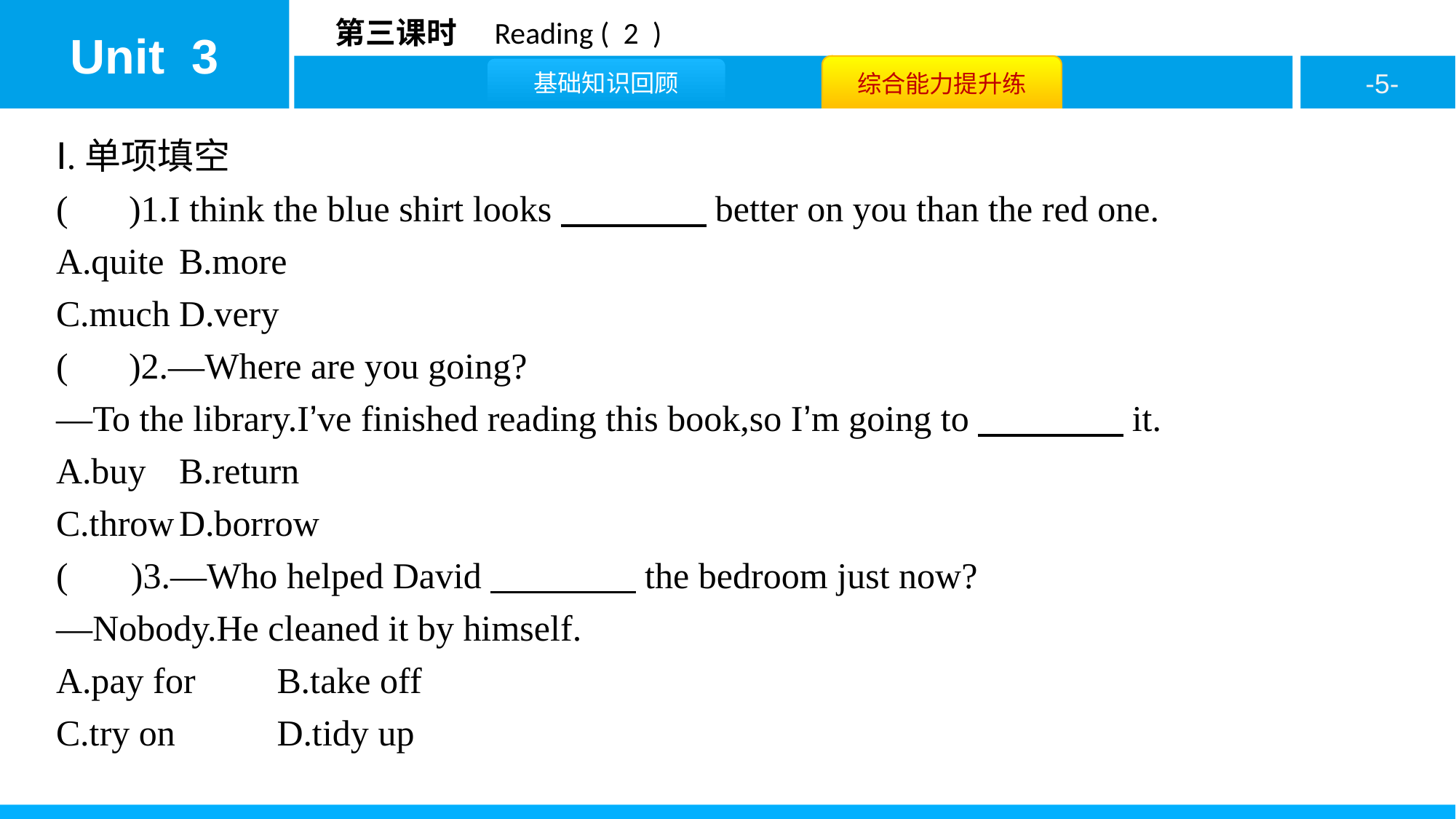

Ⅰ.单项填空
(  C  )1.I think the blue shirt looks　　　　better on you than the red one.
A.quite	B.more
C.much	D.very
(  B  )2.—Where are you going?
—To the library.I’ve finished reading this book,so I’m going to　　　　it.
A.buy	B.return
C.throw	D.borrow
(  D  )3.—Who helped David　　　　the bedroom just now?
—Nobody.He cleaned it by himself.
A.pay for	B.take off
C.try on		D.tidy up